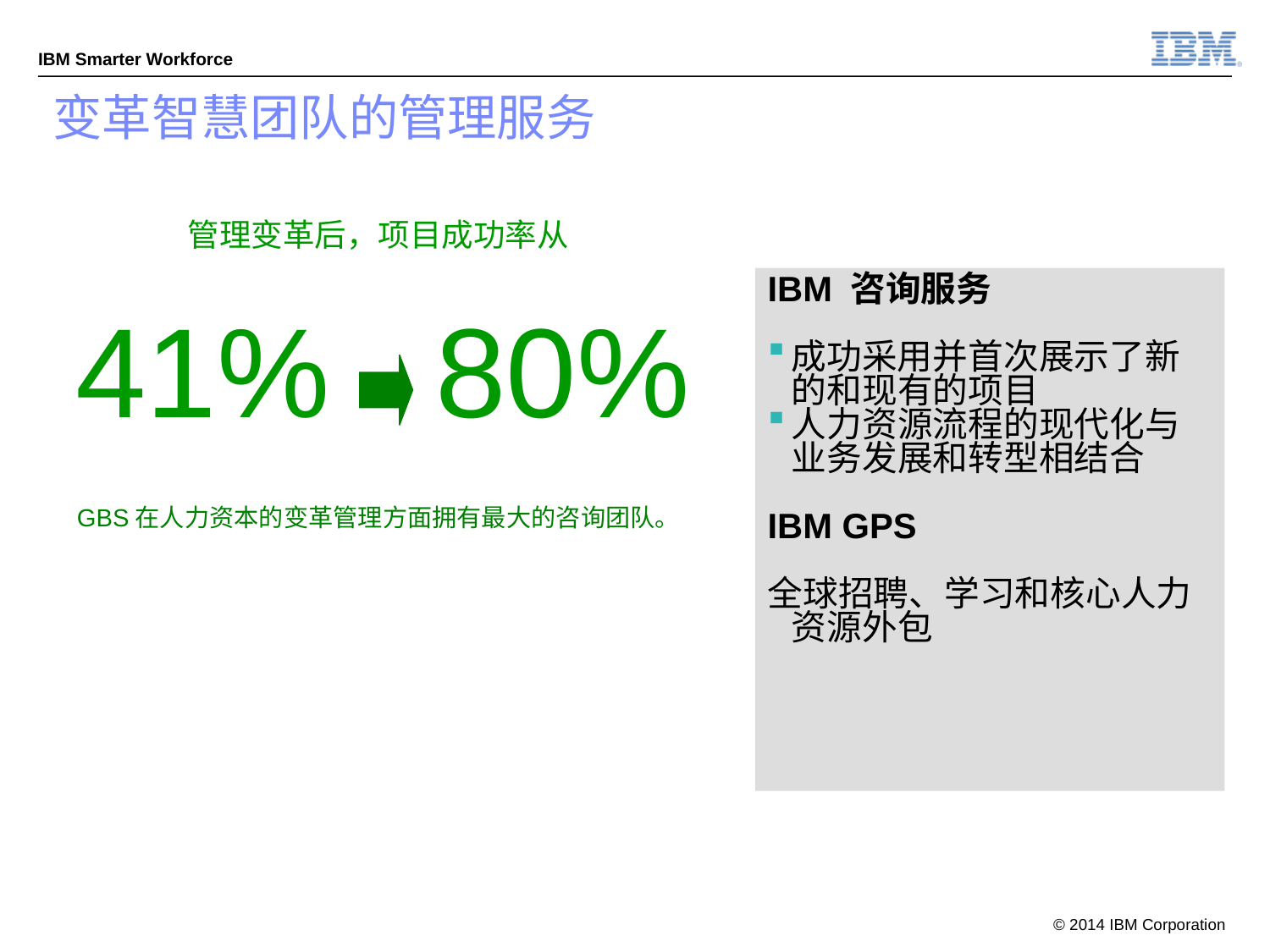

变革智慧团队的管理服务
管理变革后，项目成功率从

 41%   80%

GBS在人力资本的变革管理方面拥有最大的咨询团队。
IBM 咨询服务

成功采用并首次展示了新的和现有的项目
人力资源流程的现代化与业务发展和转型相结合

IBM GPS

全球招聘、学习和核心人力资源外包